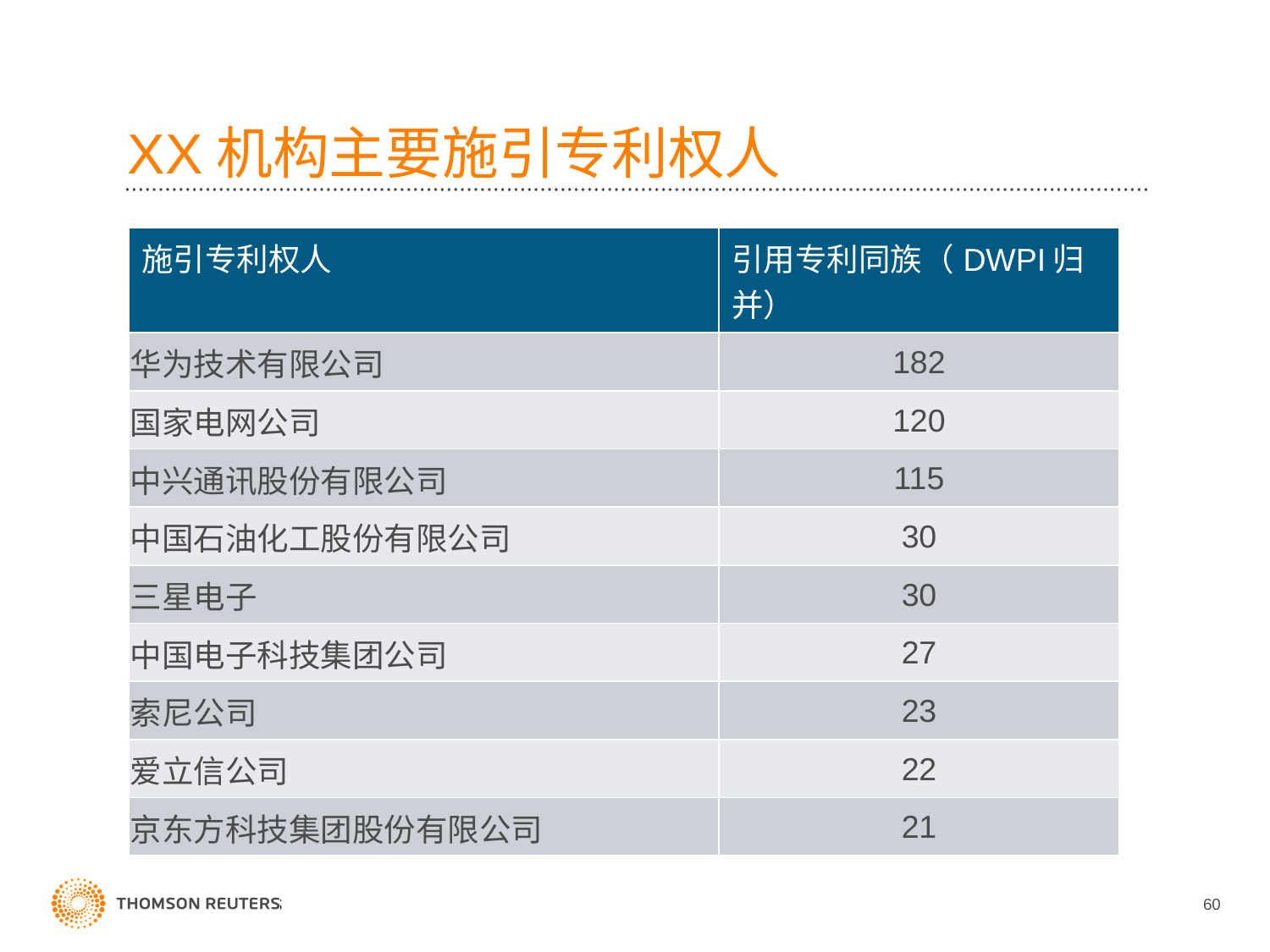

# XX机构主要施引专利权人
| 施引专利权人 | 引用专利同族（DWPI归并） |
| --- | --- |
| 华为技术有限公司 | 182 |
| 国家电网公司 | 120 |
| 中兴通讯股份有限公司 | 115 |
| 中国石油化工股份有限公司 | 30 |
| 三星电子 | 30 |
| 中国电子科技集团公司 | 27 |
| 索尼公司 | 23 |
| 爱立信公司 | 22 |
| 京东方科技集团股份有限公司 | 21 |
60